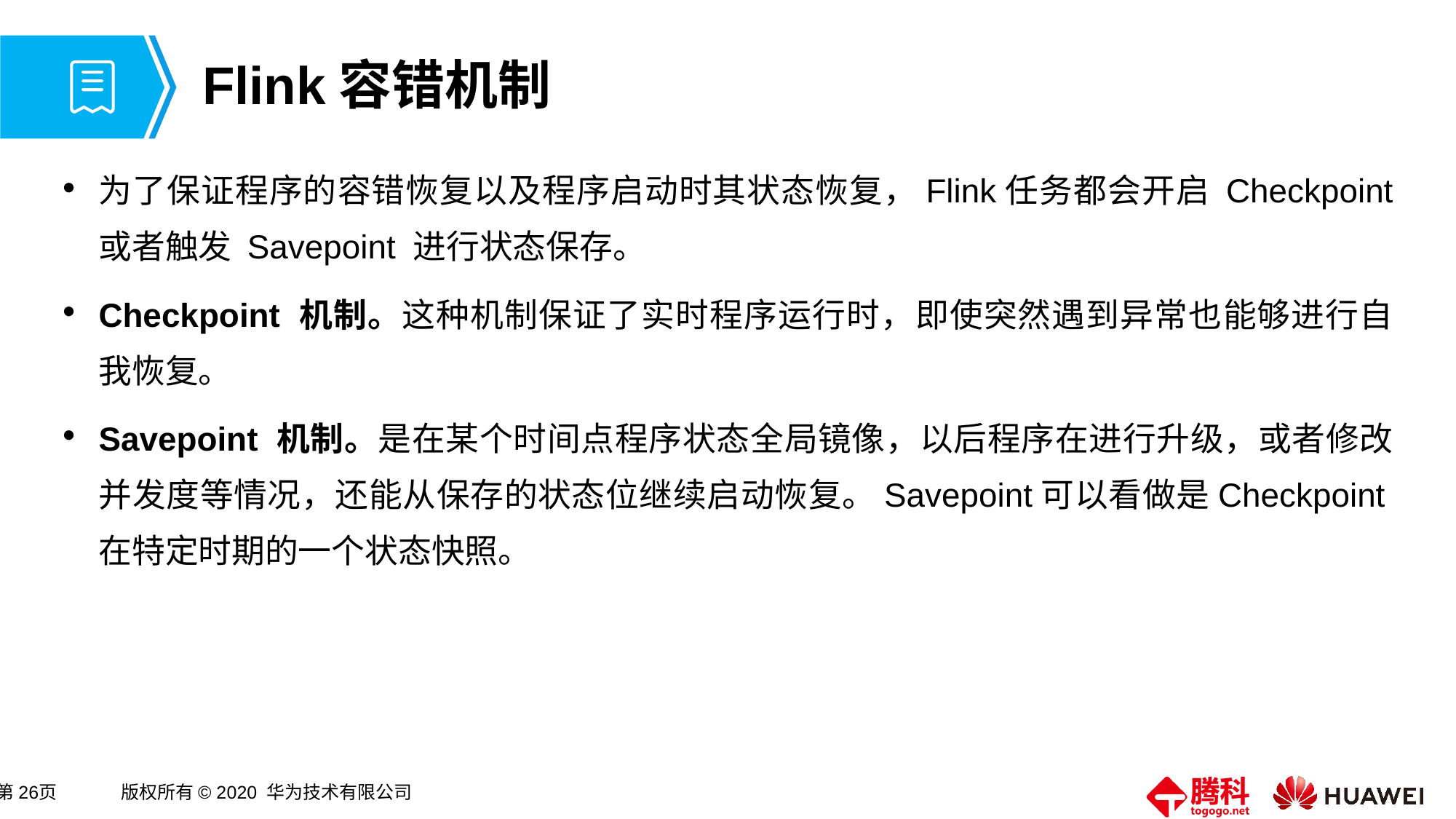

# Flink容错机制
为了保证程序的容错恢复以及程序启动时其状态恢复，Flink任务都会开启 Checkpoint 或者触发 Savepoint 进行状态保存。
Checkpoint 机制。这种机制保证了实时程序运行时，即使突然遇到异常也能够进行自我恢复。
Savepoint 机制。是在某个时间点程序状态全局镜像，以后程序在进行升级，或者修改并发度等情况，还能从保存的状态位继续启动恢复。Savepoint可以看做是Checkpoint在特定时期的一个状态快照。